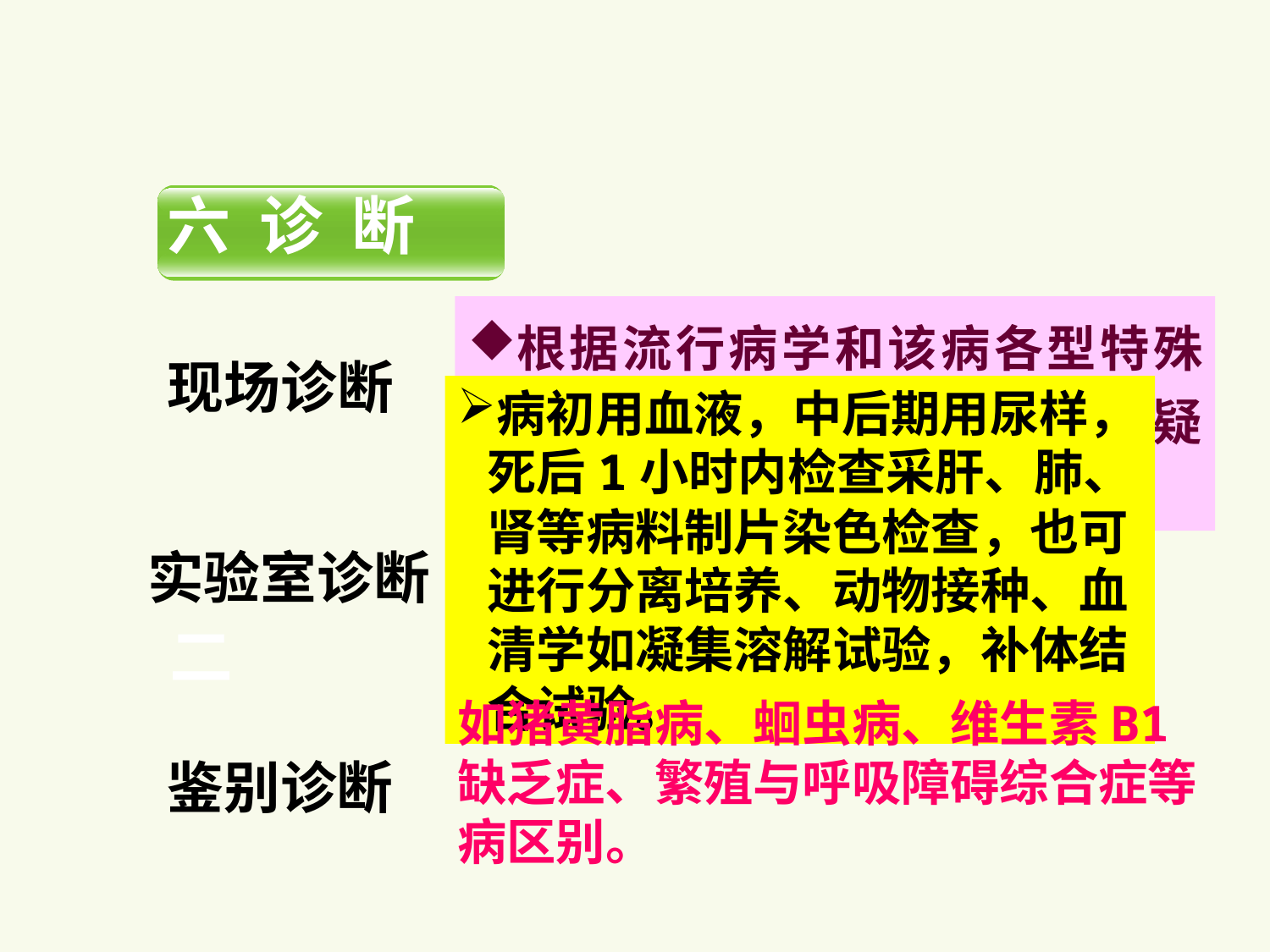

六  诊  断

根据流行病学和该病各型特殊临床症状，病理变化可初步怀疑本病。
现场诊断
病初用血液，中后期用尿样，死后1小时内检查采肝、肺、肾等病料制片染色检查，也可进行分离培养、动物接种、血清学如凝集溶解试验，补体结合试验。
实验室诊断
二
如猪黄脂病、蛔虫病、维生素B1缺乏症、繁殖与呼吸障碍综合症等病区别。
鉴别诊断